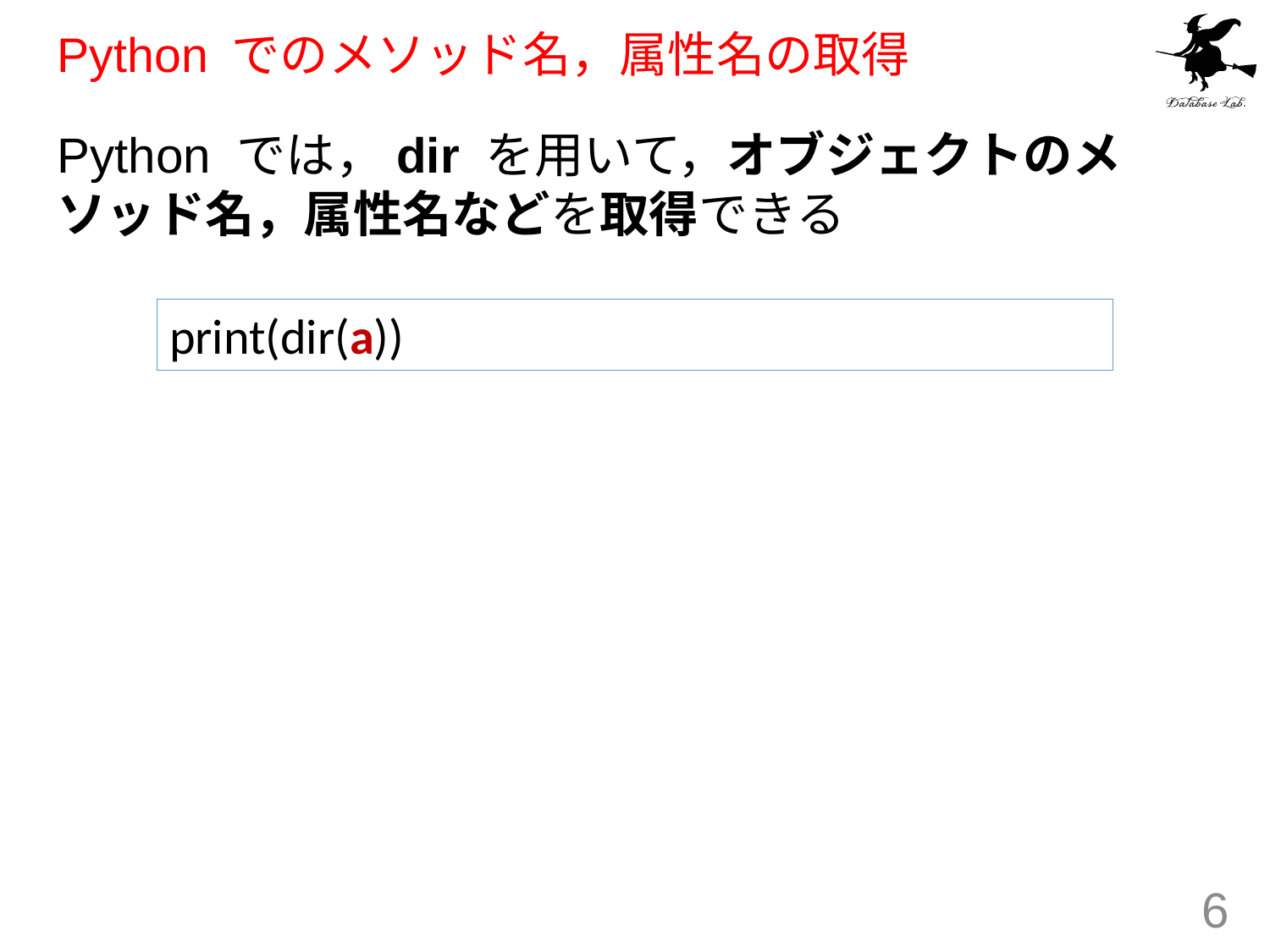

# Python でのメソッド名，属性名の取得
Python では，dir を用いて，オブジェクトのメソッド名，属性名などを取得できる

print(dir(a))
6